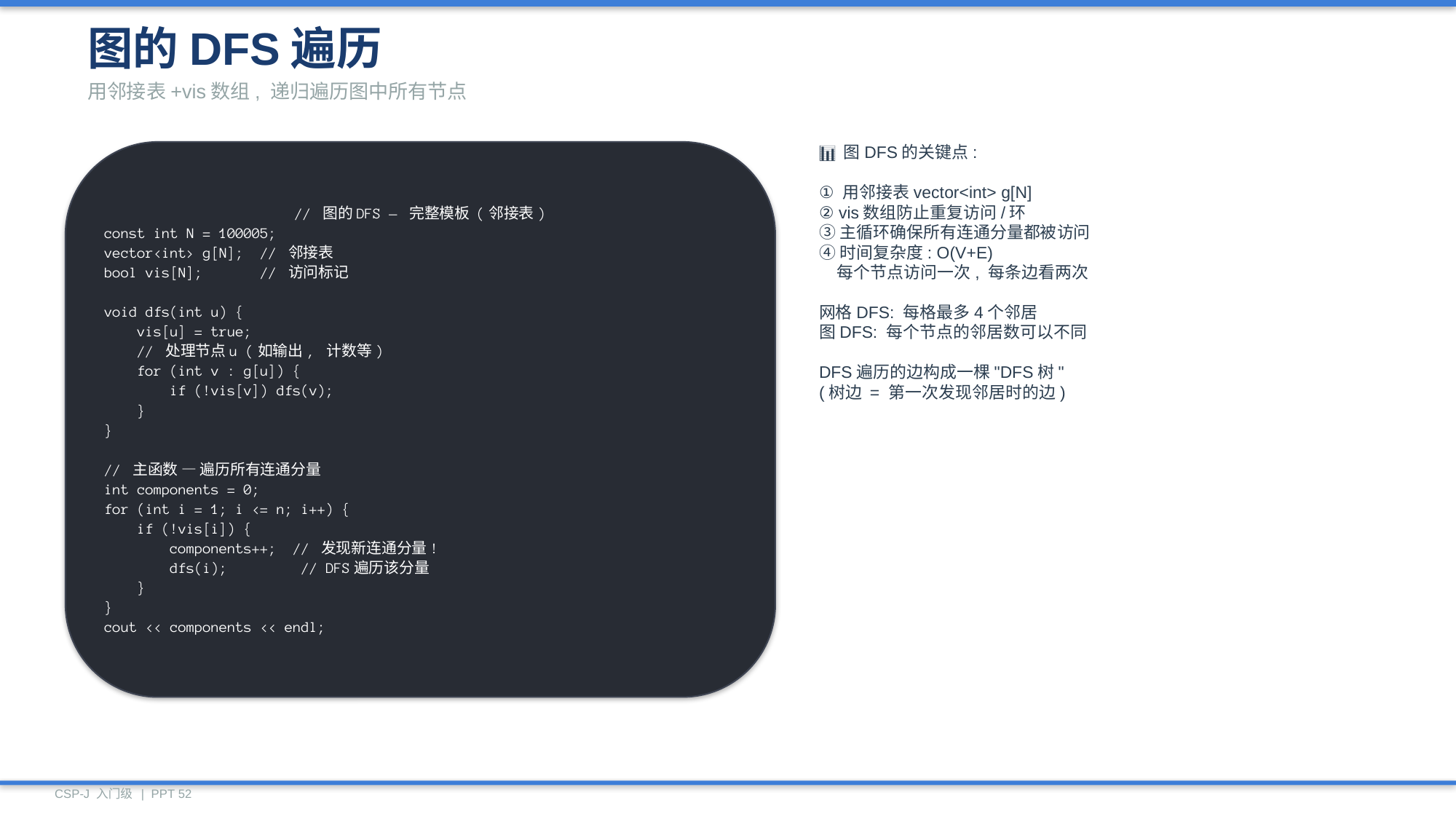

图的DFS遍历
用邻接表+vis数组, 递归遍历图中所有节点
// 图的DFS — 完整模板 (邻接表)
const int N = 100005;
vector<int> g[N];  // 邻接表
bool vis[N];       // 访问标记

void dfs(int u) {
    vis[u] = true;
    // 处理节点u (如输出, 计数等)
    for (int v : g[u]) {
        if (!vis[v]) dfs(v);
    }
}

// 主函数 — 遍历所有连通分量
int components = 0;
for (int i = 1; i <= n; i++) {
    if (!vis[i]) {
        components++;  // 发现新连通分量!
        dfs(i);         // DFS遍历该分量
    }
}
cout << components << endl;
📊 图DFS的关键点:
① 用邻接表vector<int> g[N]
② vis数组防止重复访问/环
③ 主循环确保所有连通分量都被访问
④ 时间复杂度: O(V+E)
   每个节点访问一次, 每条边看两次
网格DFS: 每格最多4个邻居
图DFS: 每个节点的邻居数可以不同
DFS遍历的边构成一棵"DFS树"
(树边 = 第一次发现邻居时的边)

CSP-J 入门级  |  PPT 52